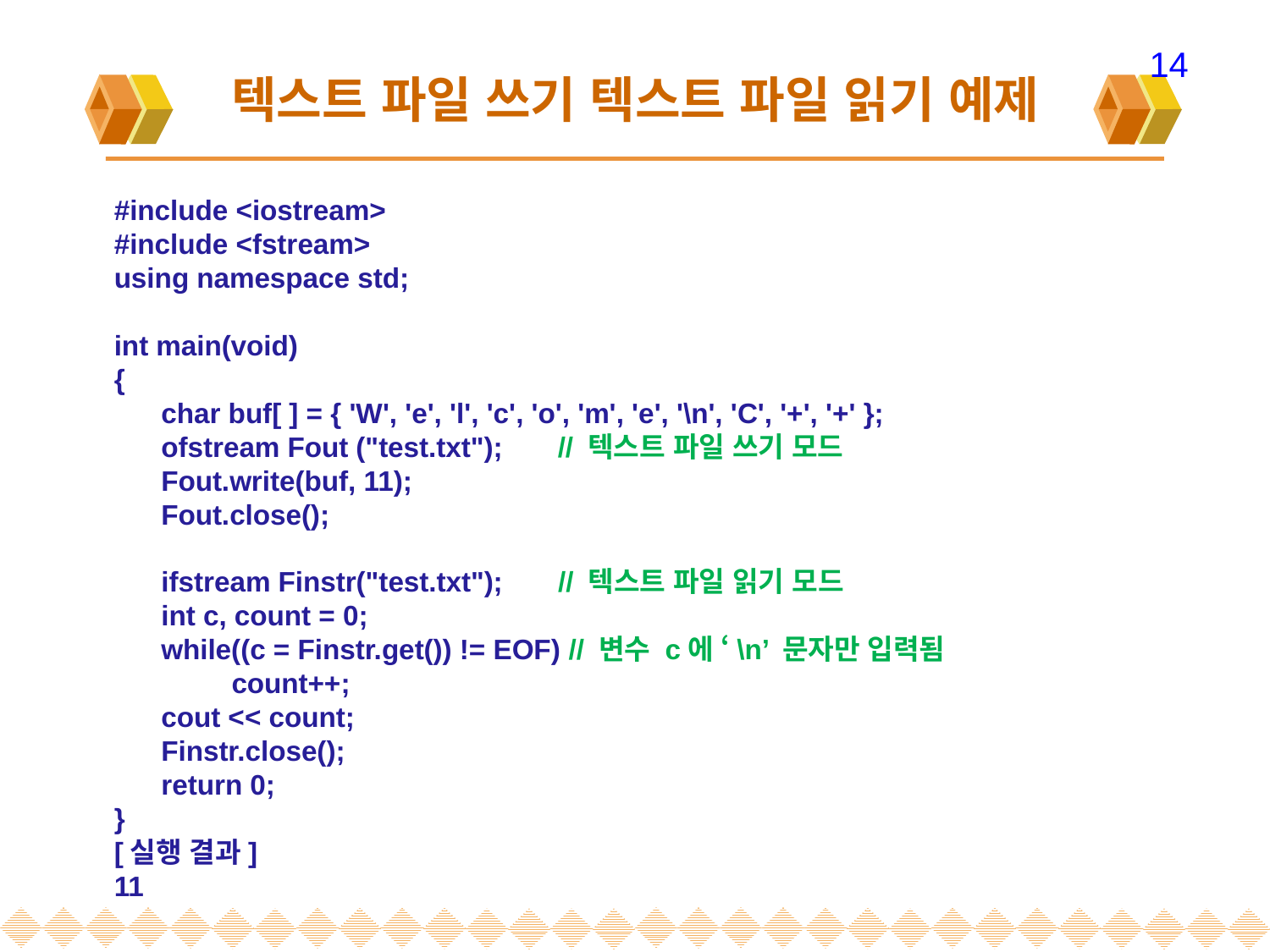

14
# 텍스트 파일 쓰기 텍스트 파일 읽기 예제
#include <iostream>
#include <fstream>
using namespace std;

int main(void)
{
      char buf[ ] = { 'W', 'e', 'l', 'c', 'o', 'm', 'e', '\n', 'C', '+', '+' };
      ofstream Fout ("test.txt");       // 텍스트 파일 쓰기 모드
      Fout.write(buf, 11);
      Fout.close();

      ifstream Finstr("test.txt");       // 텍스트 파일 읽기 모드
      int c, count = 0;
      while((c = Finstr.get()) != EOF) // 변수 c에 ‘\n’ 문자만 입력됨
               count++;
      cout << count;
      Finstr.close();
      return 0;
}
[실행 결과]
11